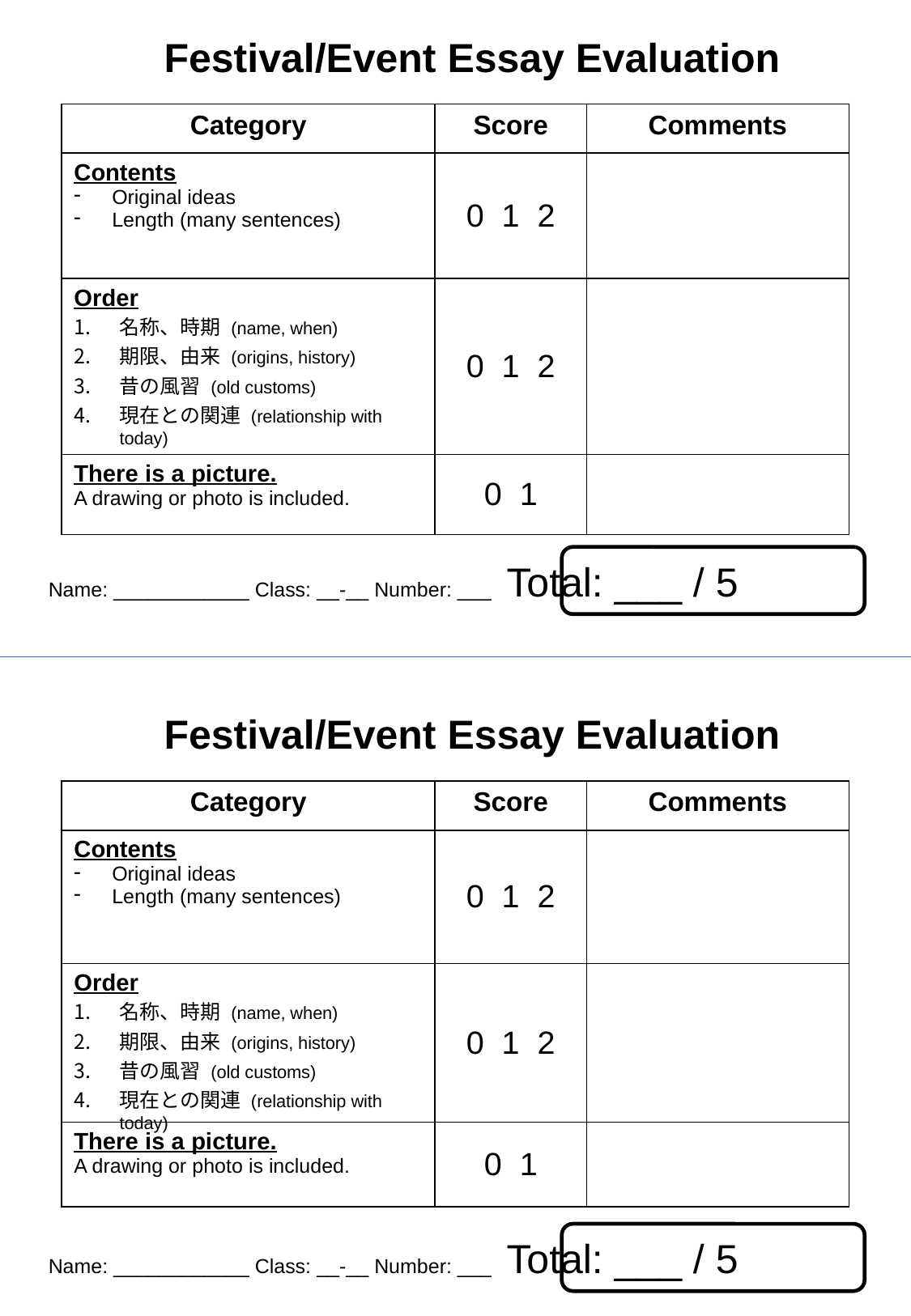

Festival/Event Essay Evaluation
| Category | Score | Comments |
| --- | --- | --- |
| Contents Original ideas Length (many sentences) | 0 1 2 |  |
| Order 名称、時期 (name, when) 期限、由来 (origins, history) 昔の風習 (old customs) 現在との関連 (relationship with today) | 0 1 2 |  |
| There is a picture. A drawing or photo is included. | 0 1 |  |

Name: ____________ Class: __-__ Number: ___   Total: ___ / 5
Festival/Event Essay Evaluation
| Category | Score | Comments |
| --- | --- | --- |
| Contents Original ideas Length (many sentences) | 0 1 2 |  |
| Order 名称、時期 (name, when) 期限、由来 (origins, history) 昔の風習 (old customs) 現在との関連 (relationship with today) | 0 1 2 |  |
| There is a picture. A drawing or photo is included. | 0 1 |  |

Name: ____________ Class: __-__ Number: ___   Total: ___ / 5